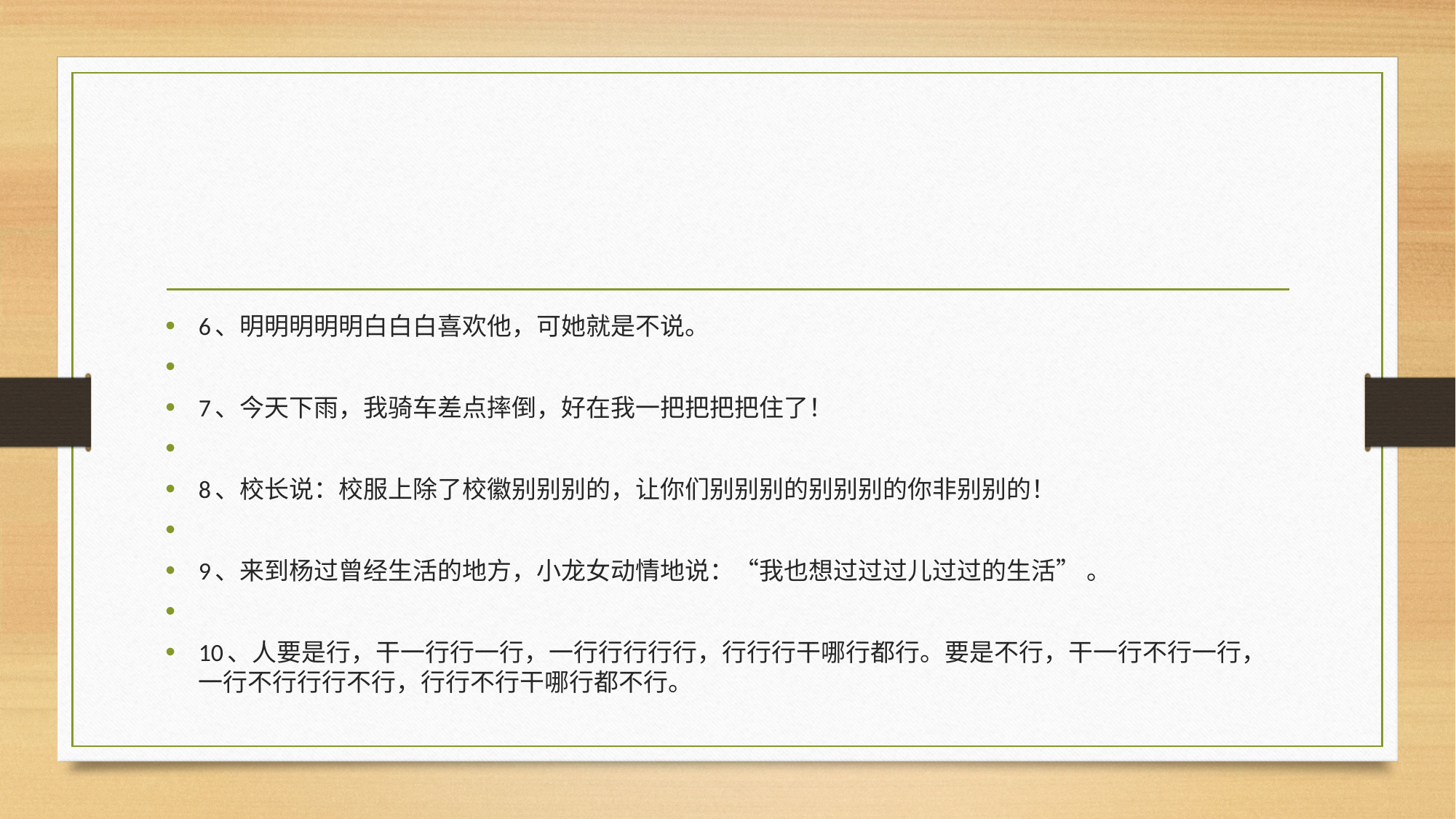

#
6、明明明明明白白白喜欢他，可她就是不说。

7、今天下雨，我骑车差点摔倒，好在我一把把把把住了！

8、校长说：校服上除了校徽别别别的，让你们别别别的别别别的你非别别的！

9、来到杨过曾经生活的地方，小龙女动情地说：“我也想过过过儿过过的生活” 。

10、人要是行，干一行行一行，一行行行行行，行行行干哪行都行。要是不行，干一行不行一行，一行不行行行不行，行行不行干哪行都不行。